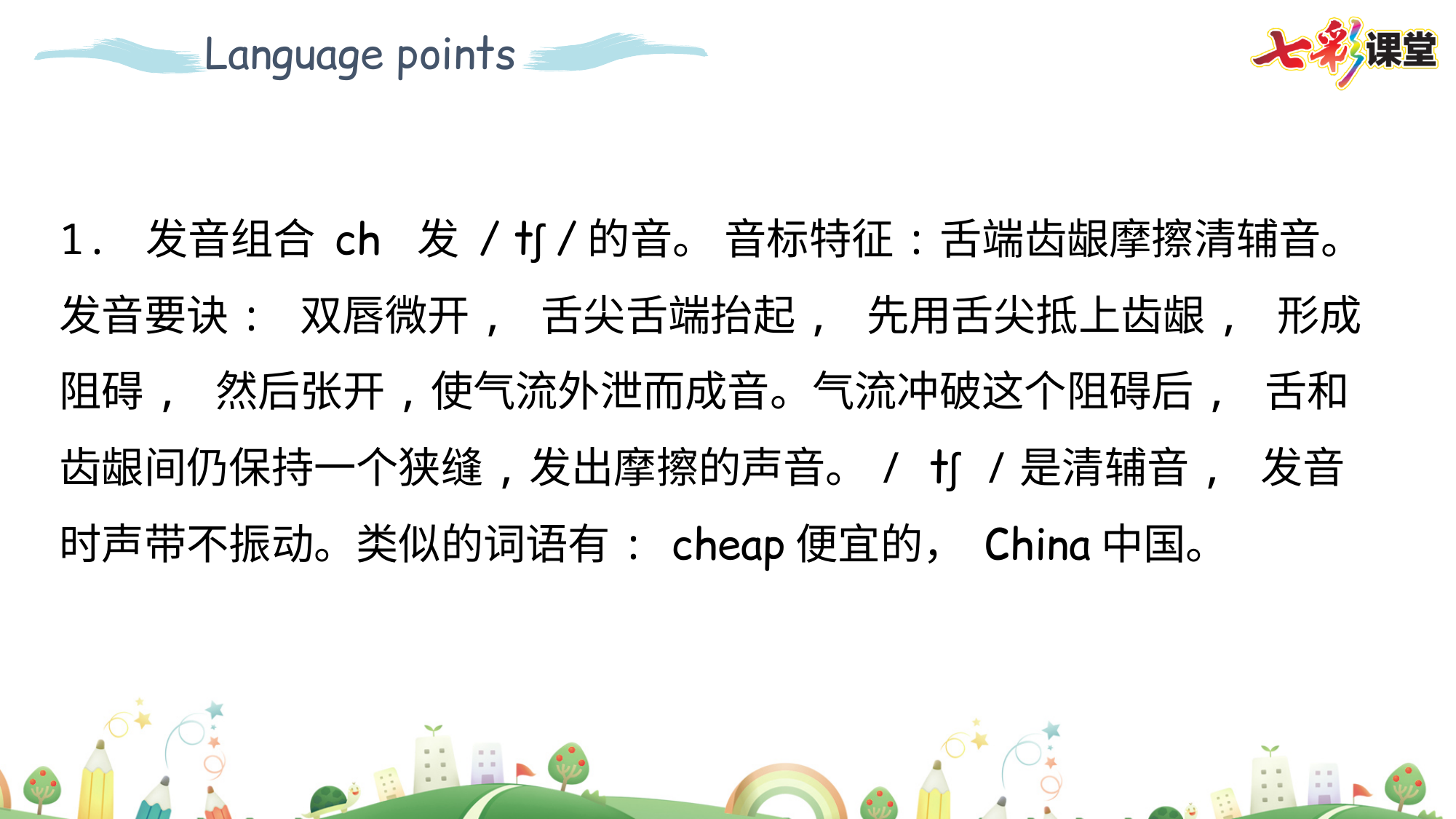

Language points

1. 发音组合 ch 发 / tʃ /的音。 音标特征:舌端齿龈摩擦清辅音。 发音要诀: 双唇微开, 舌尖舌端抬起, 先用舌尖抵上齿龈, 形成阻碍, 然后张开,使气流外泄而成音。气流冲破这个阻碍后, 舌和齿龈间仍保持一个狭缝,发出摩擦的声音。/ tʃ /是清辅音, 发音时声带不振动。类似的词语有: cheap便宜的， China中国。
点击画面 播放视频